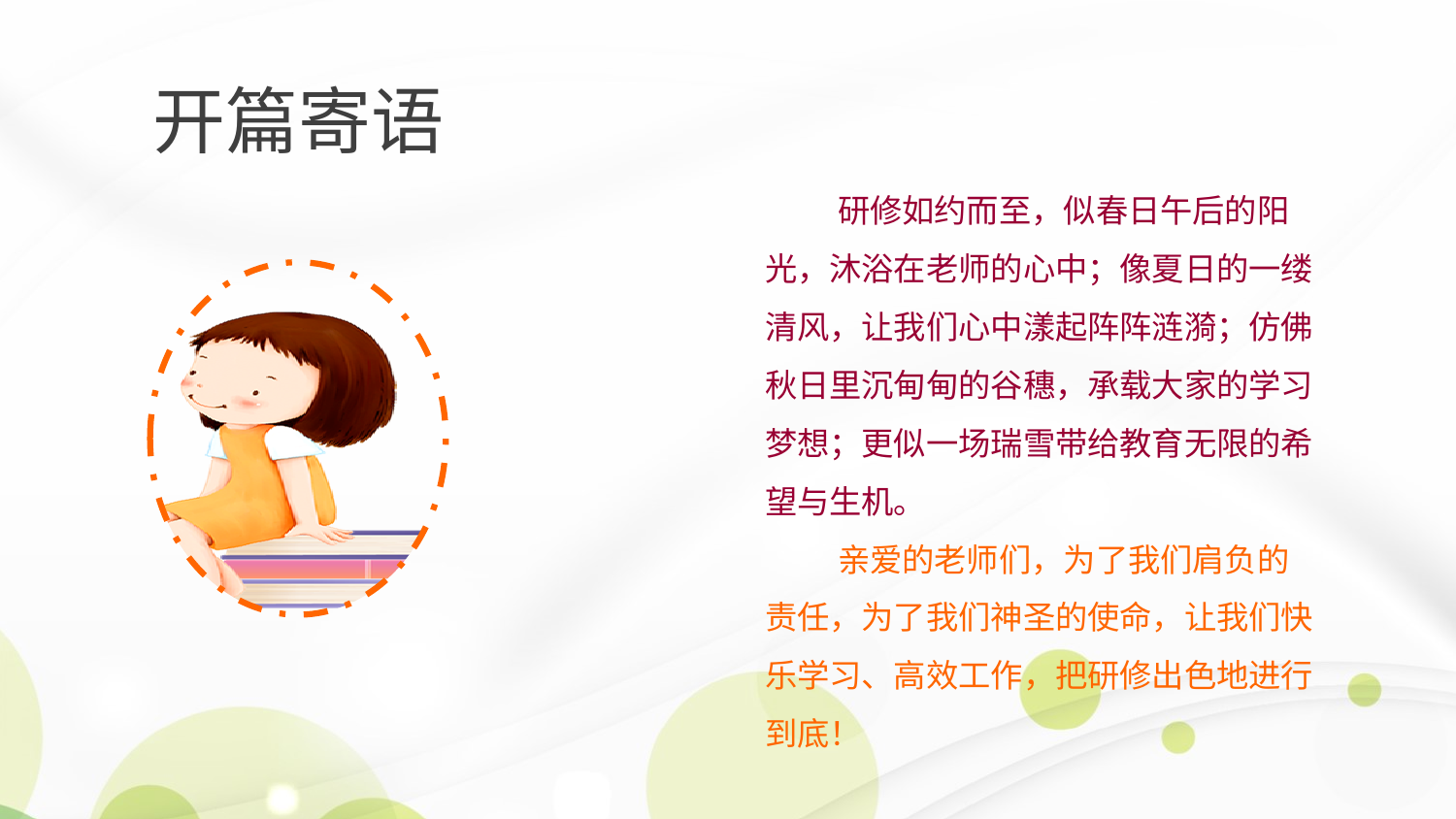

开篇寄语
研修如约而至，似春日午后的阳光，沐浴在老师的心中；像夏日的一缕清风，让我们心中漾起阵阵涟漪；仿佛秋日里沉甸甸的谷穗，承载大家的学习梦想；更似一场瑞雪带给教育无限的希望与生机。
亲爱的老师们，为了我们肩负的责任，为了我们神圣的使命，让我们快乐学习、高效工作，把研修出色地进行到底！